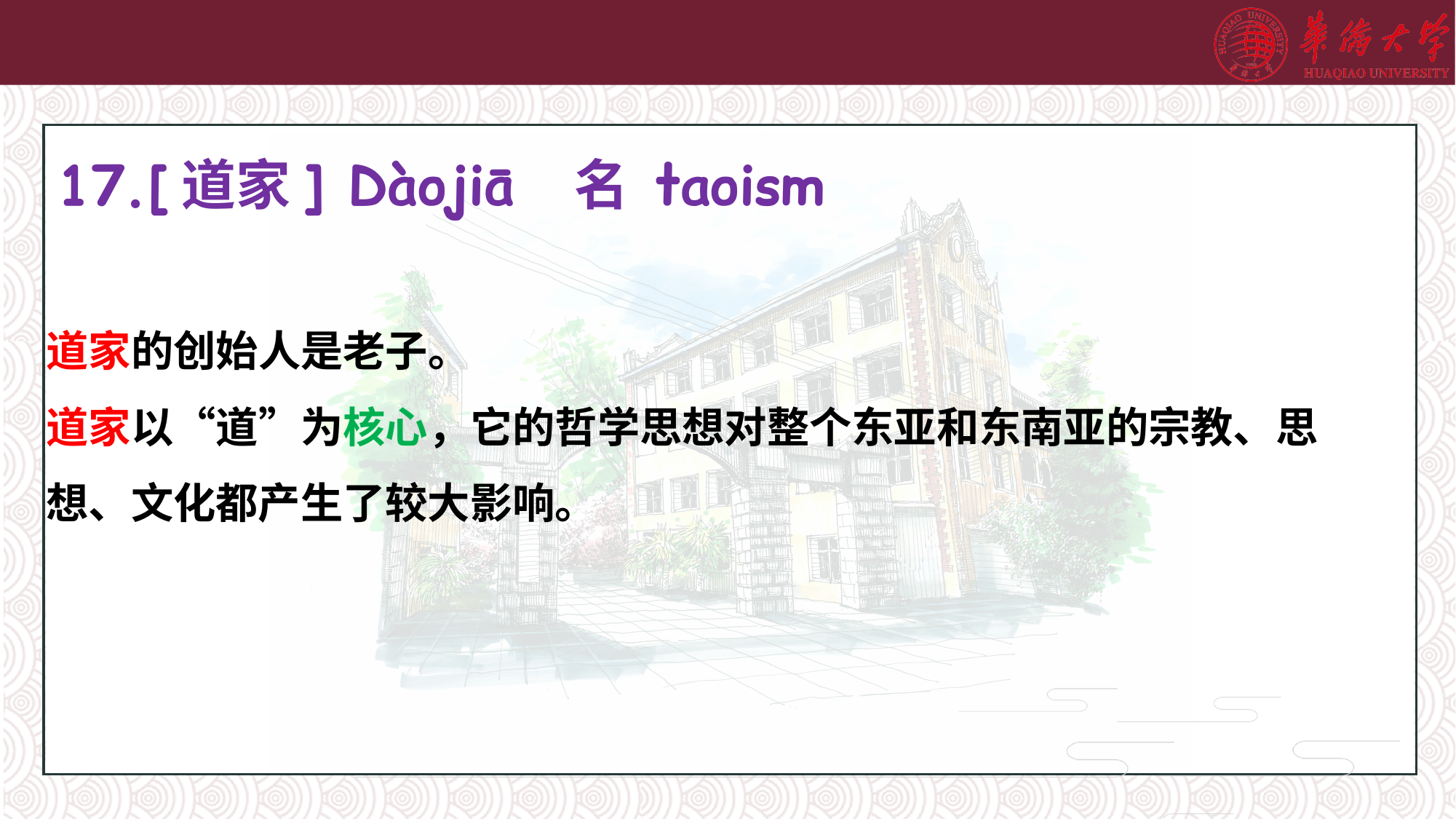

# 17.[道家] Dàojiā  名 taoism
道家的创始人是老子。
道家以“道”为核心，它的哲学思想对整个东亚和东南亚的宗教、思想、文化都产生了较大影响。